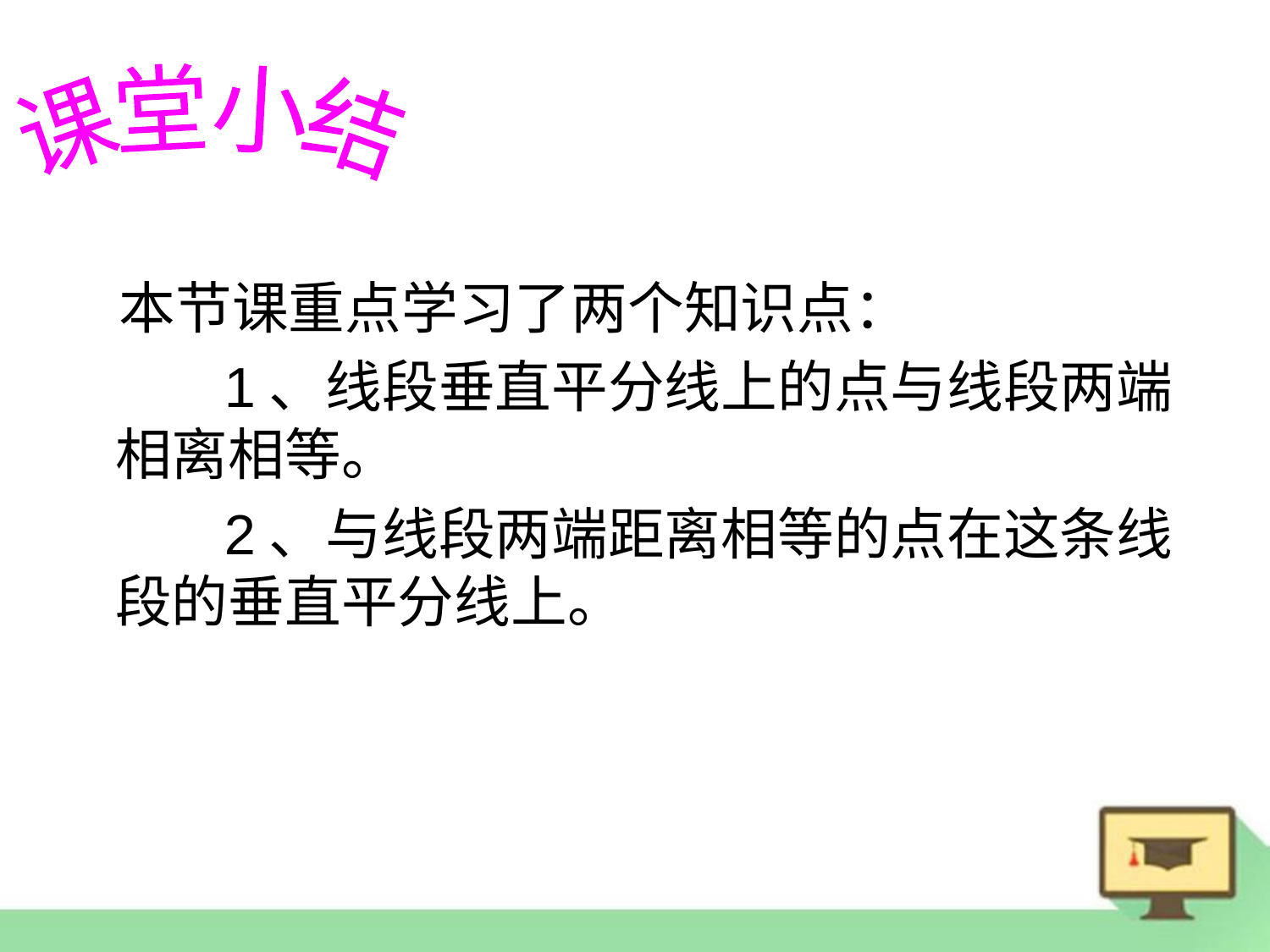

课堂小结
   本节课重点学习了两个知识点：
          1、线段垂直平分线上的点与线段两端相离相等。
          2、与线段两端距离相等的点在这条线段的垂直平分线上。